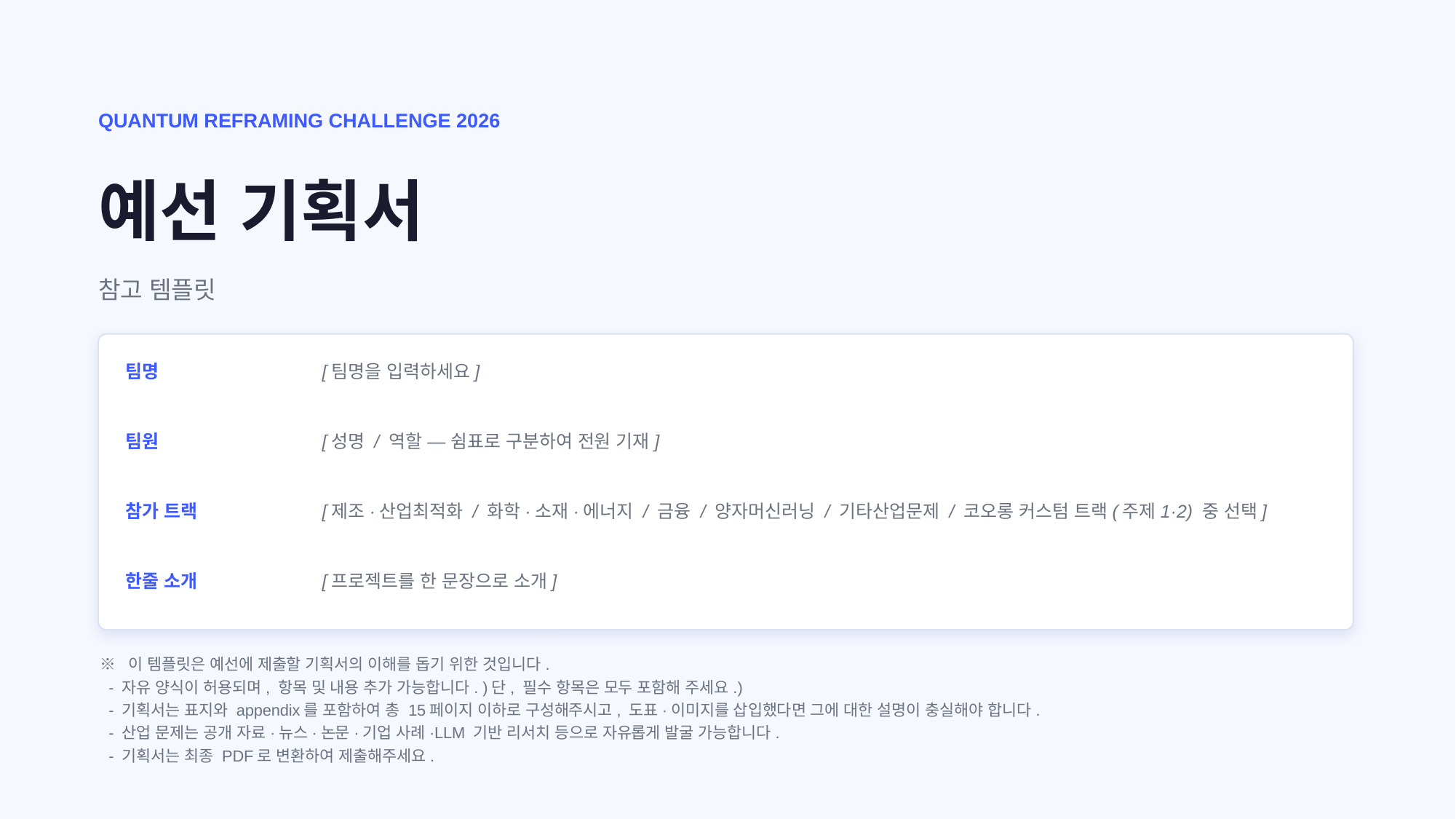

QUANTUM REFRAMING CHALLENGE 2026
예선 기획서
참고 템플릿

팀명
[팀명을 입력하세요]
팀원
[성명 / 역할 — 쉼표로 구분하여 전원 기재]
참가 트랙
[제조·산업최적화 / 화학·소재·에너지 / 금융 / 양자머신러닝 / 기타산업문제 / 코오롱 커스텀 트랙(주제1·2) 중 선택]
한줄 소개
[프로젝트를 한 문장으로 소개]
※  이 템플릿은 예선에 제출할 기획서의 이해를 돕기 위한 것입니다.
  - 자유 양식이 허용되며, 항목 및 내용 추가 가능합니다. )단, 필수 항목은 모두 포함해 주세요.)
  - 기획서는 표지와 appendix를 포함하여 총 15페이지 이하로 구성해주시고, 도표·이미지를 삽입했다면 그에 대한 설명이 충실해야 합니다.
  - 산업 문제는 공개 자료·뉴스·논문·기업 사례·LLM 기반 리서치 등으로 자유롭게 발굴 가능합니다.
  - 기획서는 최종 PDF로 변환하여 제출해주세요.